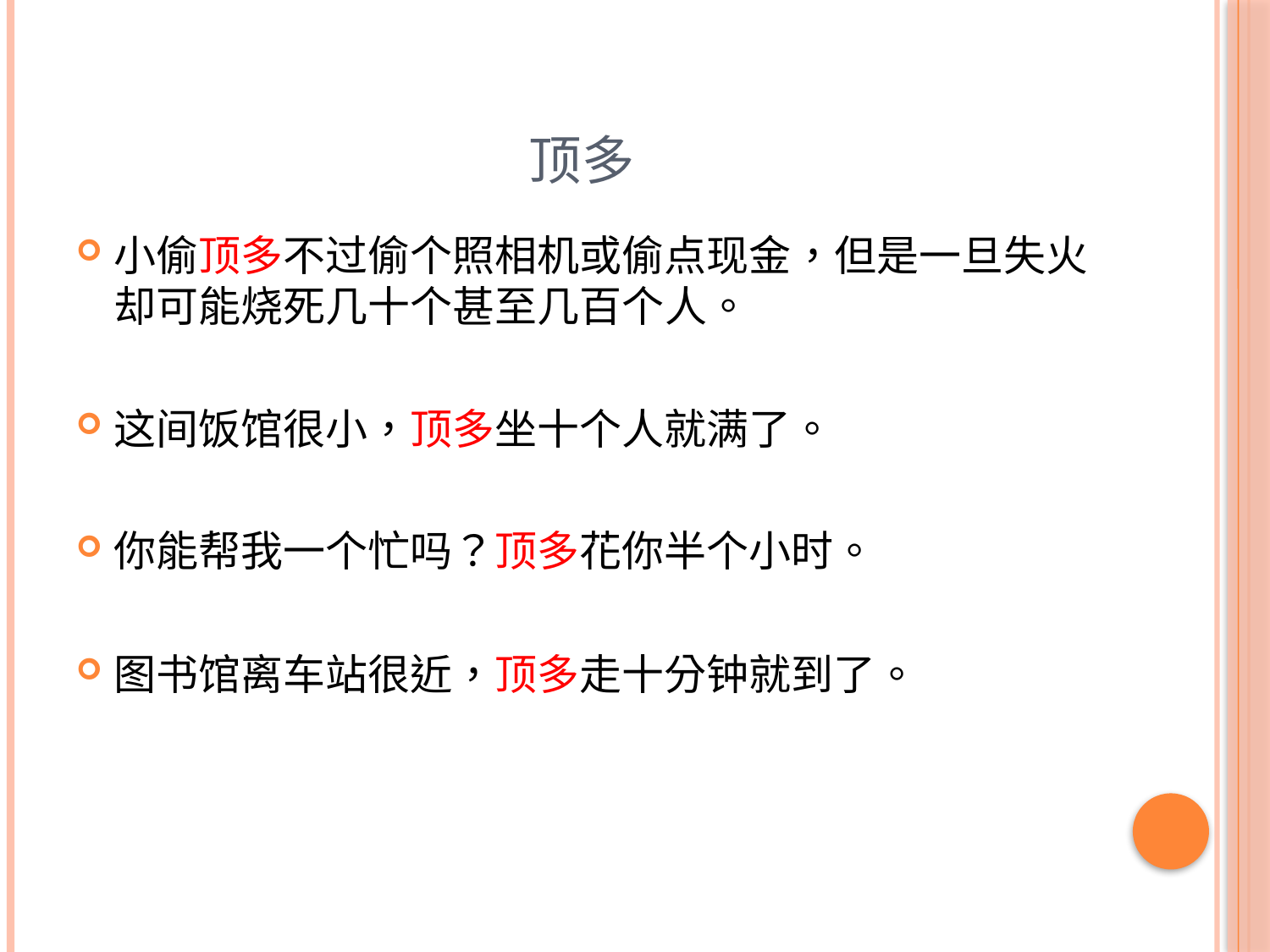

# 顶多
小偷顶多不过偷个照相机或偷点现金，但是一旦失火却可能烧死几十个甚至几百个人。

这间饭馆很小，顶多坐十个人就满了。

你能帮我一个忙吗？顶多花你半个小时。

图书馆离车站很近，顶多走十分钟就到了。